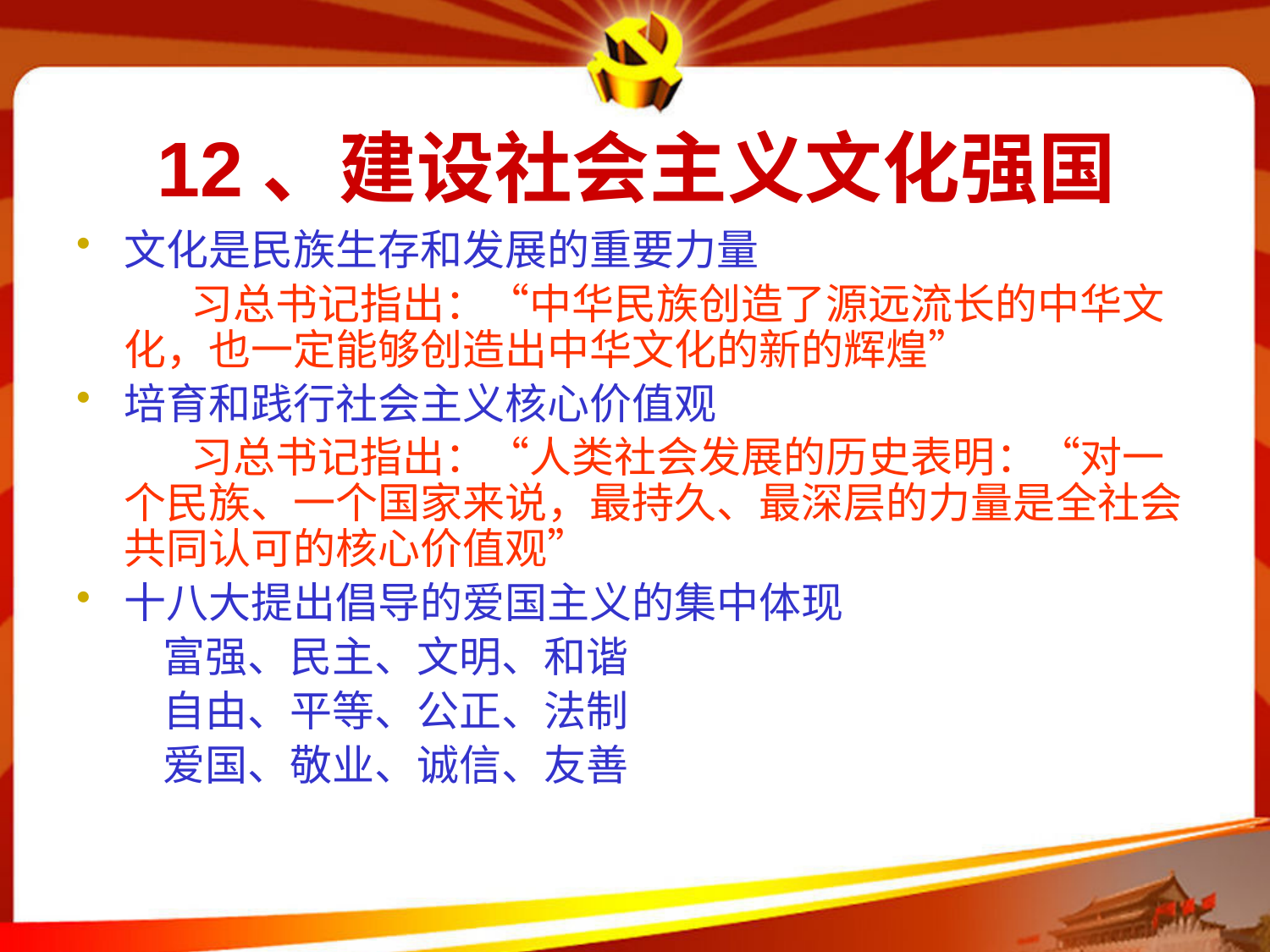

# 12、建设社会主义文化强国
文化是民族生存和发展的重要力量
           习总书记指出：“中华民族创造了源远流长的中华文化，也一定能够创造出中华文化的新的辉煌”
培育和践行社会主义核心价值观
           习总书记指出：“人类社会发展的历史表明：“对一个民族、一个国家来说，最持久、最深层的力量是全社会共同认可的核心价值观”
十八大提出倡导的爱国主义的集中体现
        富强、民主、文明、和谐
        自由、平等、公正、法制
        爱国、敬业、诚信、友善